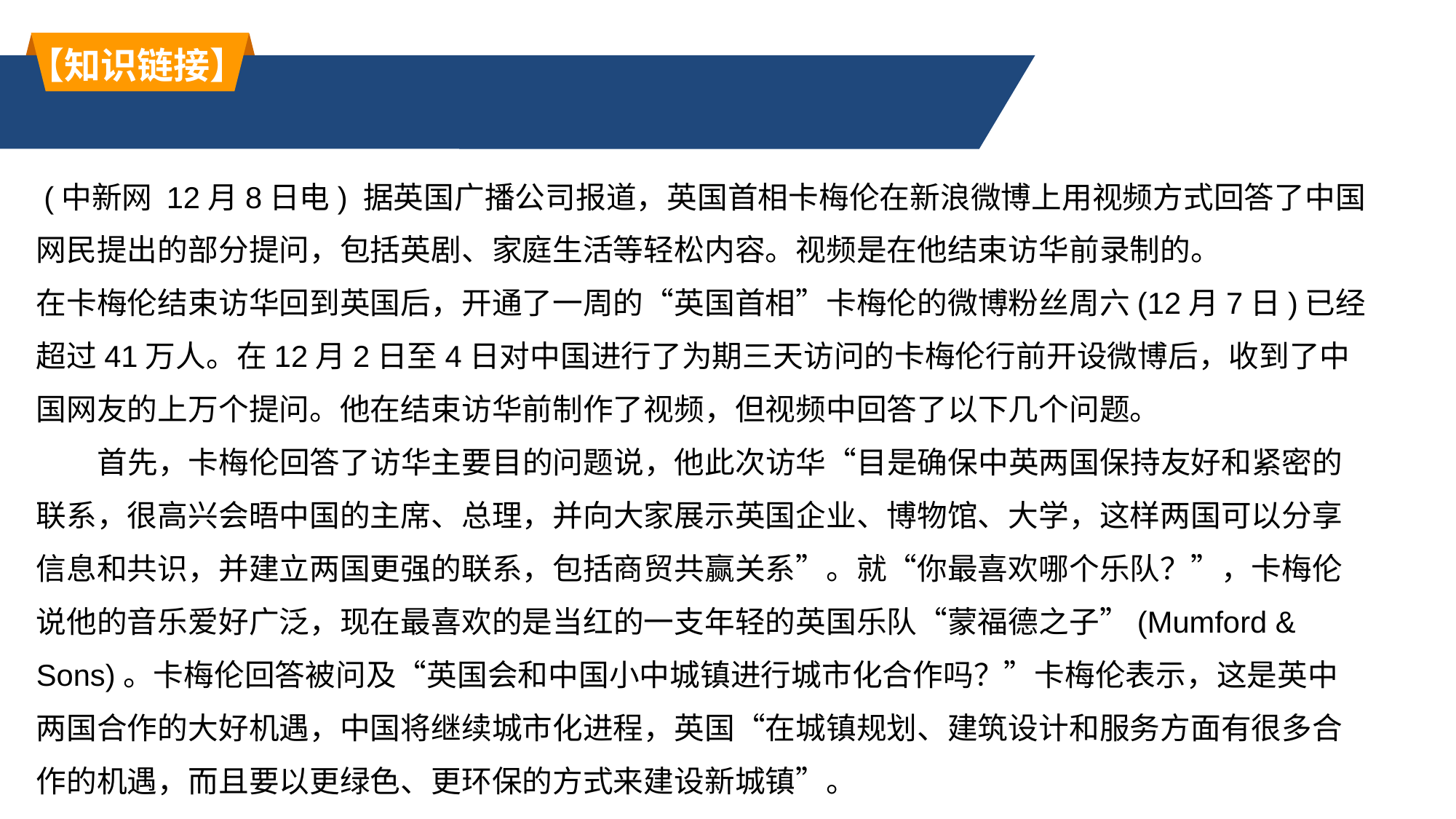

【知识链接】

 (中新网 12月8日电) 据英国广播公司报道，英国首相卡梅伦在新浪微博上用视频方式回答了中国网民提出的部分提问，包括英剧、家庭生活等轻松内容。视频是在他结束访华前录制的。
在卡梅伦结束访华回到英国后，开通了一周的“英国首相”卡梅伦的微博粉丝周六(12月7日)已经超过41万人。在12月2日至4日对中国进行了为期三天访问的卡梅伦行前开设微博后，收到了中国网友的上万个提问。他在结束访华前制作了视频，但视频中回答了以下几个问题。
        首先，卡梅伦回答了访华主要目的问题说，他此次访华“目是确保中英两国保持友好和紧密的联系，很高兴会晤中国的主席、总理，并向大家展示英国企业、博物馆、大学，这样两国可以分享信息和共识，并建立两国更强的联系，包括商贸共赢关系”。就“你最喜欢哪个乐队？”，卡梅伦说他的音乐爱好广泛，现在最喜欢的是当红的一支年轻的英国乐队“蒙福德之子”(Mumford & Sons)。卡梅伦回答被问及“英国会和中国小中城镇进行城市化合作吗？”卡梅伦表示，这是英中两国合作的大好机遇，中国将继续城市化进程，英国“在城镇规划、建筑设计和服务方面有很多合作的机遇，而且要以更绿色、更环保的方式来建设新城镇”。